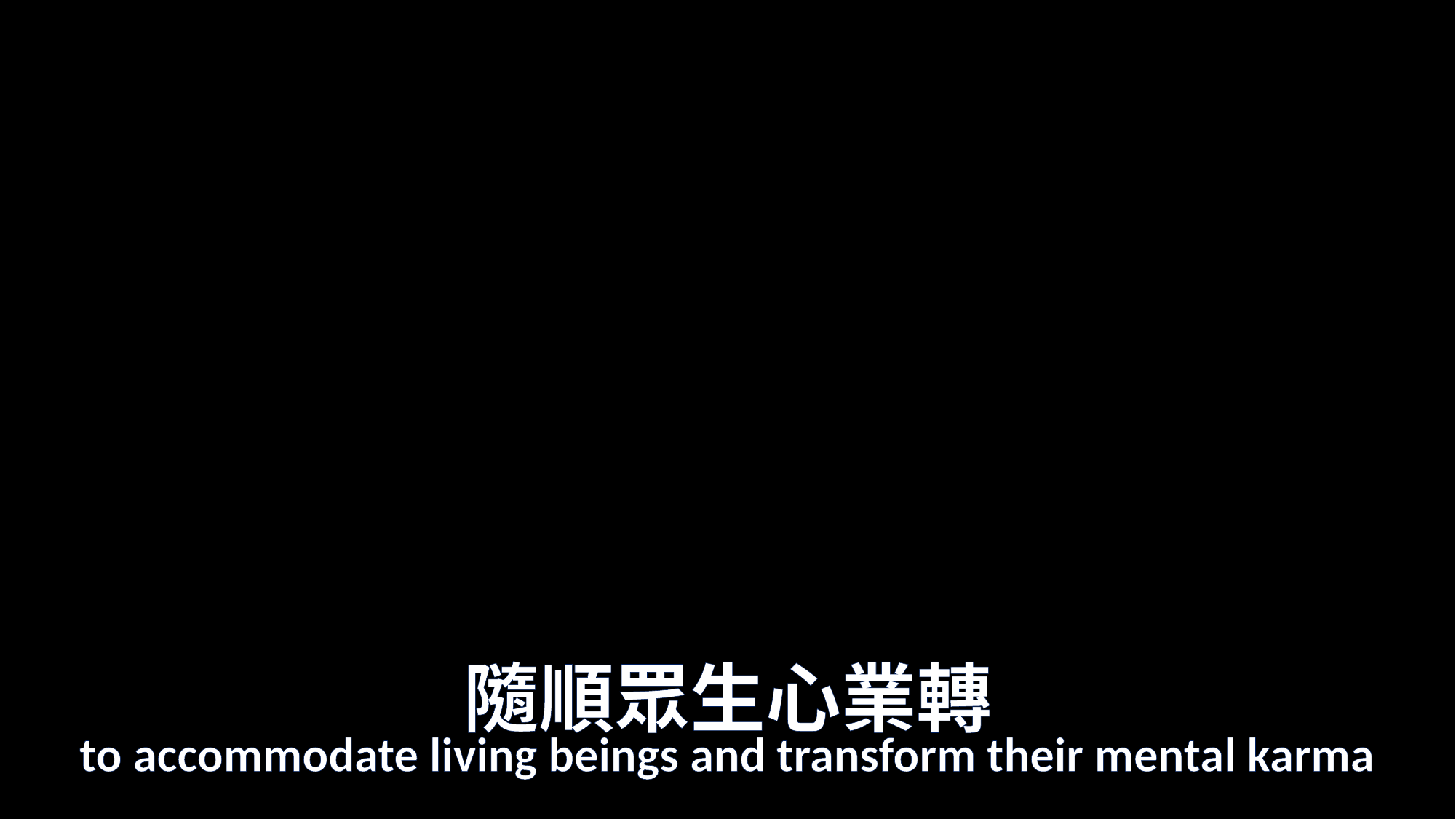

# 隨順眾生心業轉
to accommodate living beings and transform their mental karma